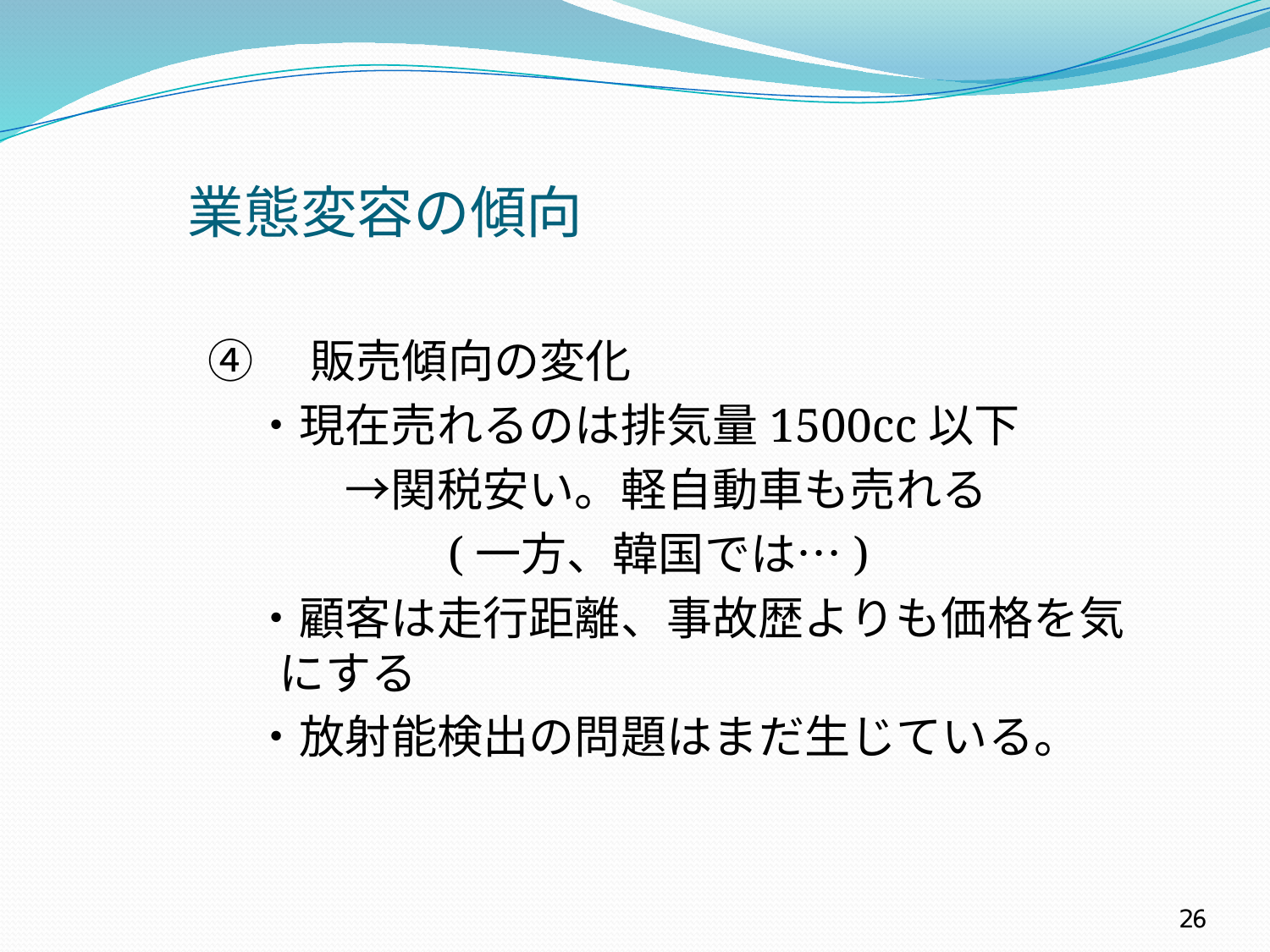

業態変容の傾向
④　販売傾向の変化
　・現在売れるのは排気量1500cc以下
　　　→関税安い。軽自動車も売れる
　　　　　(一方、韓国では…)
　・顧客は走行距離、事故歴よりも価格を気にする
　・放射能検出の問題はまだ生じている。
26